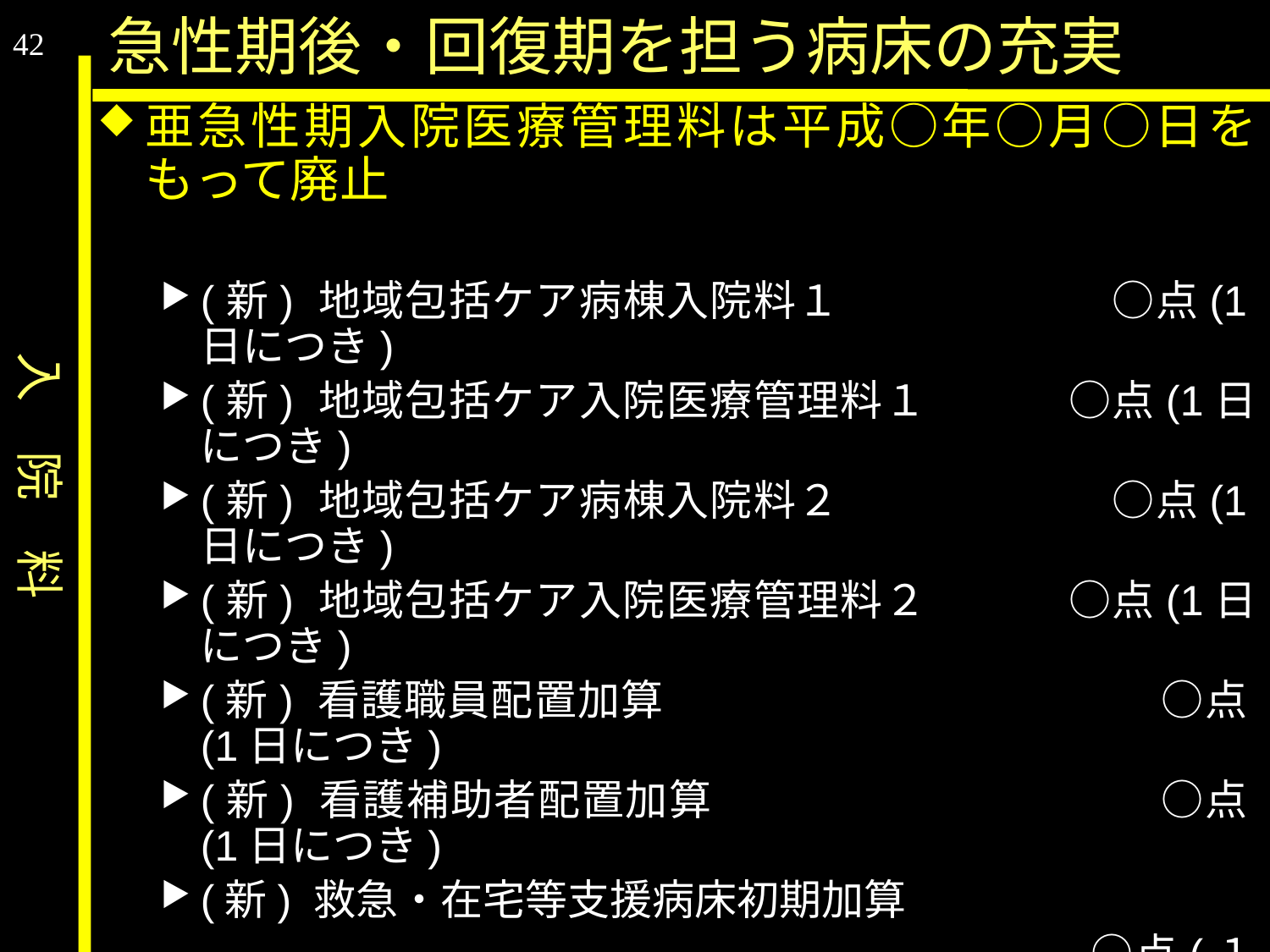

入　院　料
急性期後・回復期を担う病床の充実
42

亜急性期入院医療管理料は平成○年○月○日をもって廃止

(新) 地域包括ケア病棟入院料１ 　　　　　　○点(1日につき)
(新) 地域包括ケア入院医療管理料１　　　 ○点(1日につき)
(新) 地域包括ケア病棟入院料２ 　　　　　　○点(1日につき)
(新) 地域包括ケア入院医療管理料２ 　　　○点(1日につき)
(新) 看護職員配置加算 　　　　　　　　　　　 ○点(1日につき)
(新) 看護補助者配置加算 　　　　　　　　　　○点(1日につき)
(新) 救急・在宅等支援病床初期加算
　　　　　　　　　　　　　　　　　　　　　 ○点(１日につき・14日まで)